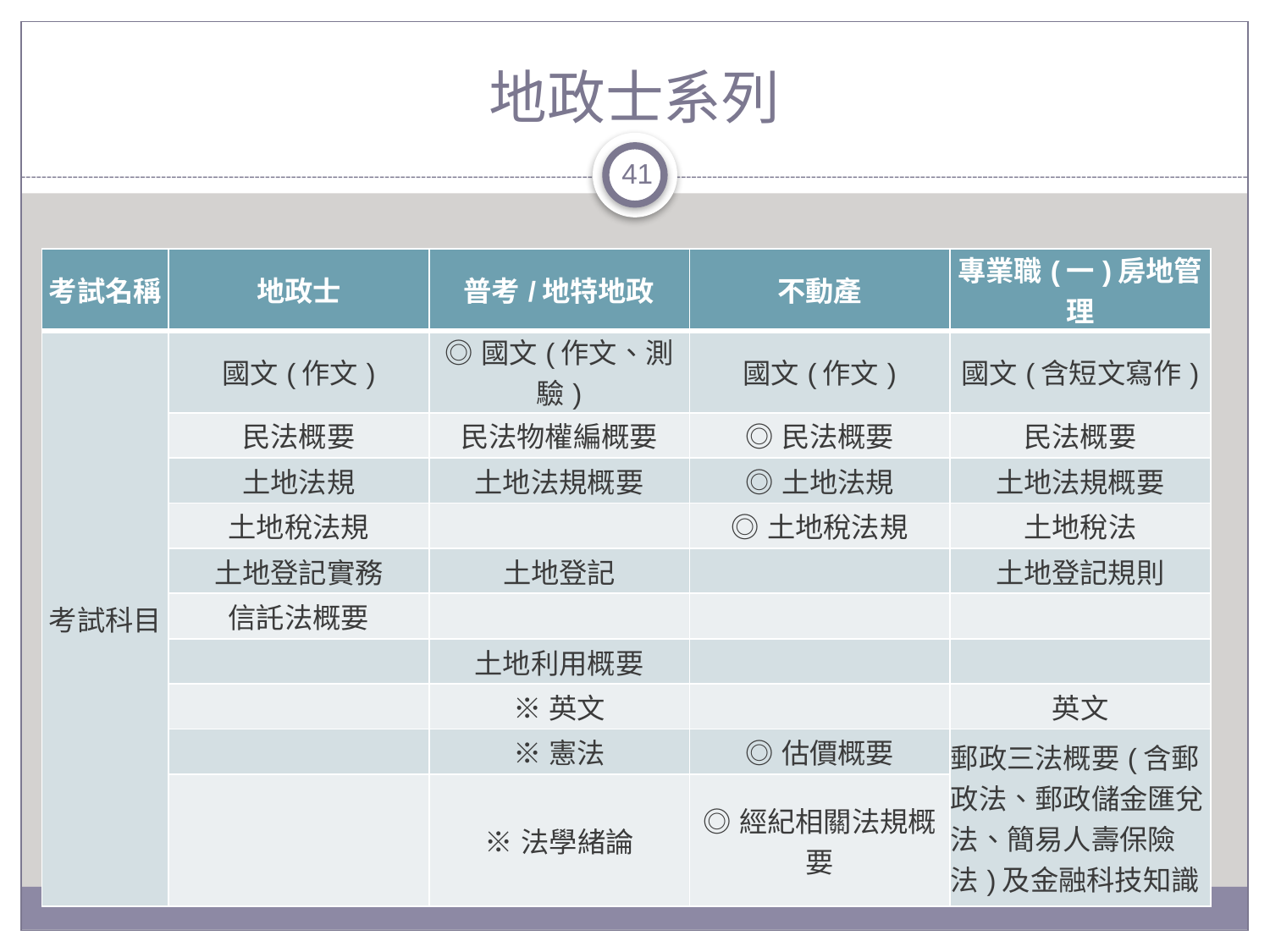

# 地政士系列
41
| 考試名稱 | 地政士 | 普考/地特地政 | 不動產 | 專業職(一)房地管理 |
| --- | --- | --- | --- | --- |
| 考試科目 | 國文(作文) | ◎國文(作文、測驗) | 國文(作文) | 國文(含短文寫作) |
|  | 民法概要 | 民法物權編概要 | ◎民法概要 | 民法概要 |
|  | 土地法規 | 土地法規概要 | ◎土地法規 | 土地法規概要 |
|  | 土地稅法規 |  | ◎土地稅法規 | 土地稅法 |
|  | 土地登記實務 | 土地登記 |  | 土地登記規則 |
|  | 信託法概要 |  |  |  |
|  |  | 土地利用概要 |  |  |
|  |  | ※英文 |  | 英文 |
|  |  | ※憲法 | ◎估價概要 | 郵政三法概要(含郵政法、郵政儲金匯兌法、簡易人壽保險法)及金融科技知識 |
|  |  | ※法學緒論 | ◎經紀相關法規概要 |  |